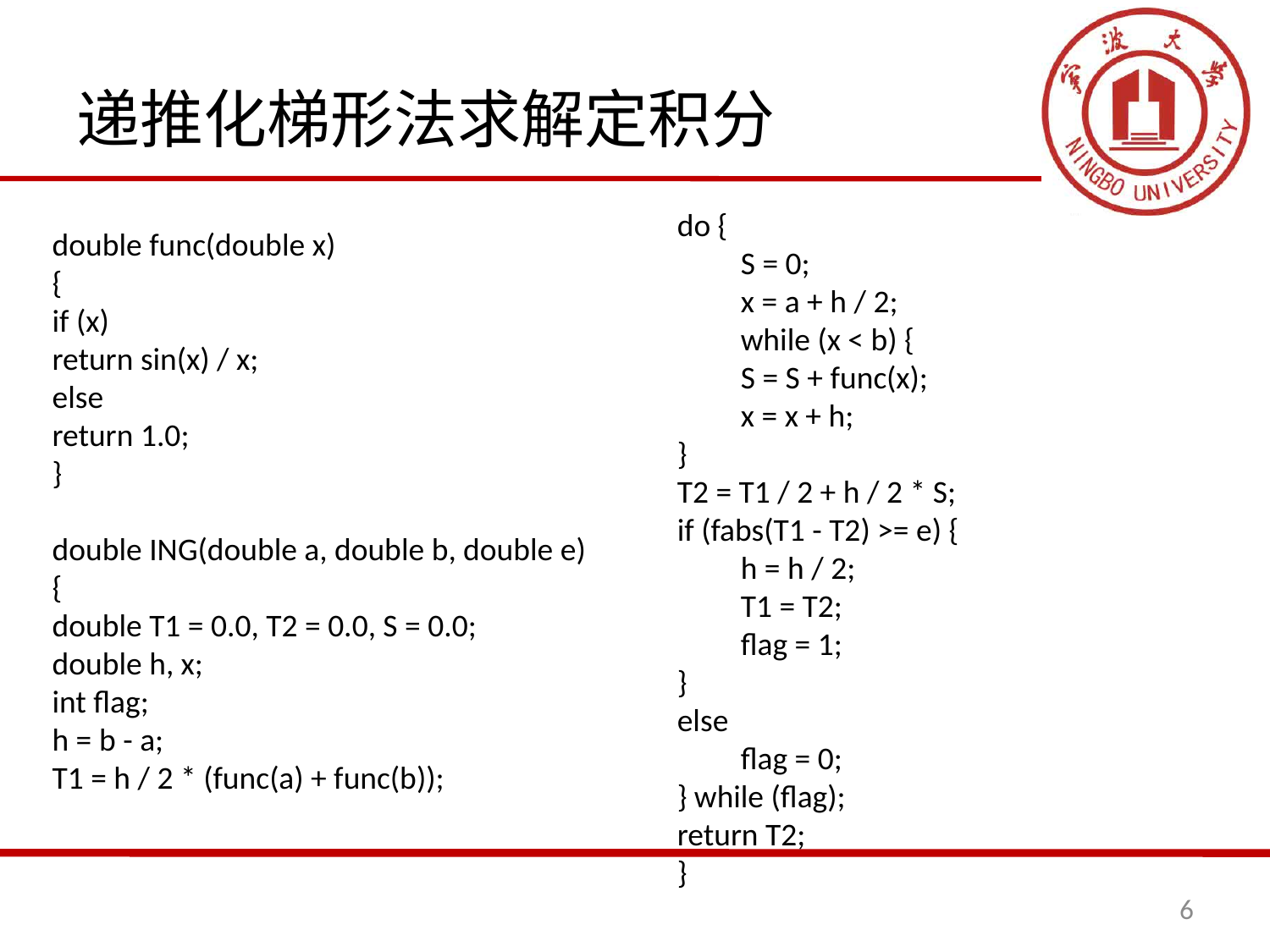

# 递推化梯形法求解定积分
do {
S = 0;
x = a + h / 2;
while (x < b) {
S = S + func(x);
x = x + h;
}
T2 = T1 / 2 + h / 2 * S;
if (fabs(T1 - T2) >= e) {
h = h / 2;
T1 = T2;
flag = 1;
}
else
flag = 0;
} while (flag);
return T2;
}
double func(double x)
{
if (x)
return sin(x) / x;
else
return 1.0;
}

double ING(double a, double b, double e)
{
double T1 = 0.0, T2 = 0.0, S = 0.0;
double h, x;
int flag;
h = b - a;
T1 = h / 2 * (func(a) + func(b));
6